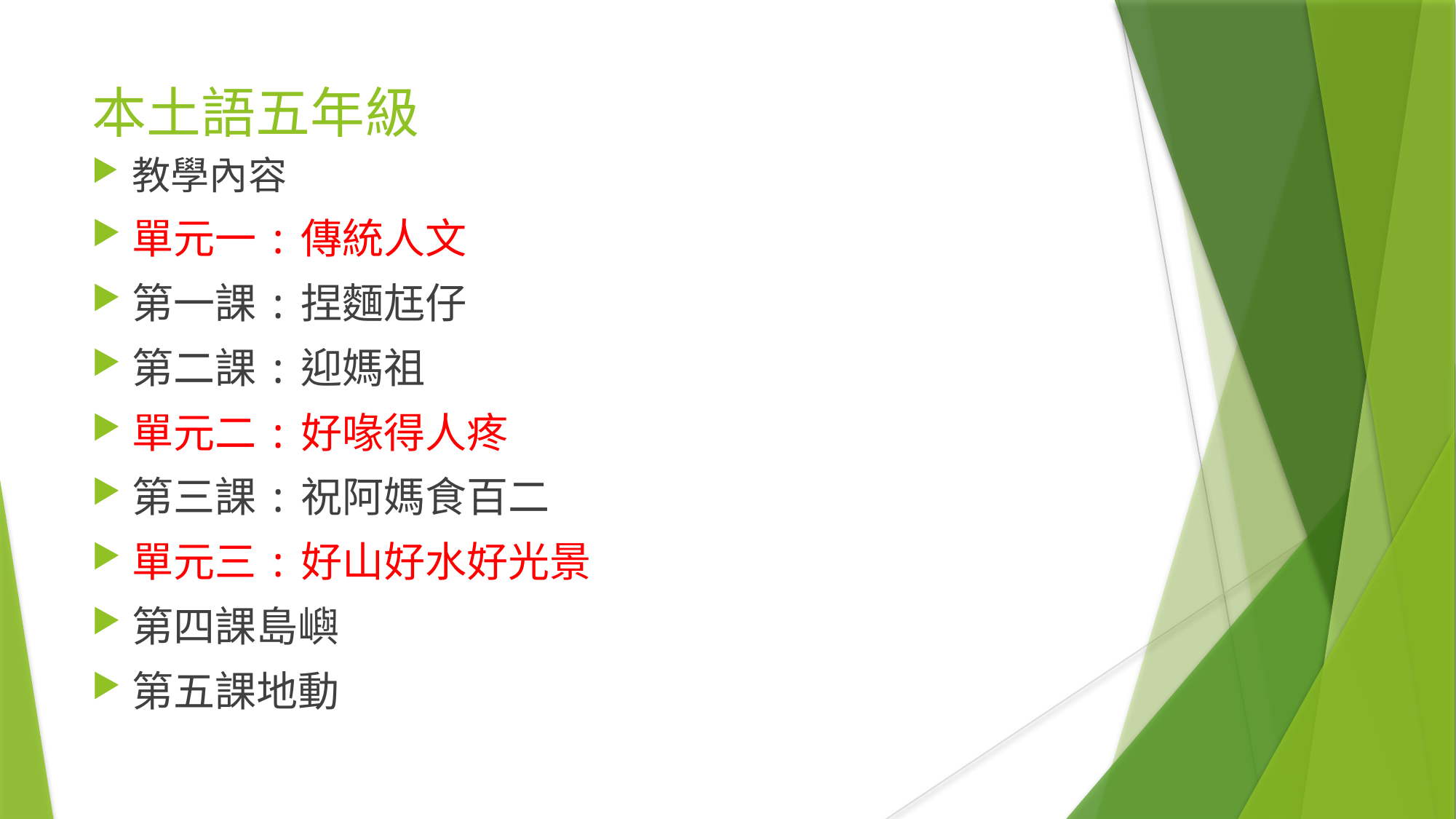

# 本土語五年級
教學內容
單元一:傳統人文
第一課:捏麵尪仔
第二課:迎媽祖
單元二:好喙得人疼
第三課:祝阿媽食百二
單元三:好山好水好光景
第四課島嶼
第五課地動